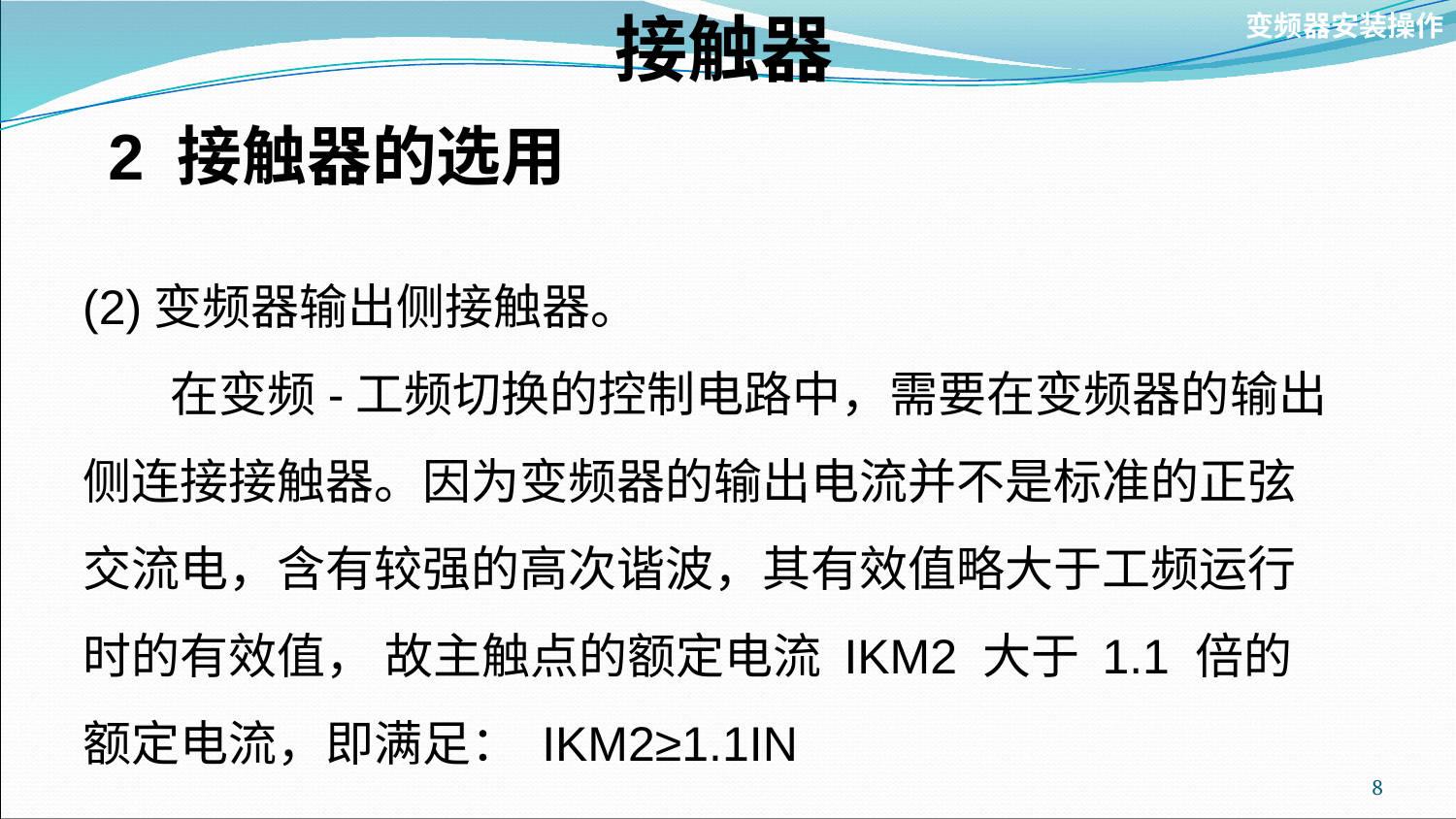

# 接触器
变频器安装操作
2 接触器的选用
(2)变频器输出侧接触器。
       在变频-工频切换的控制电路中，需要在变频器的输出侧连接接触器。因为变频器的输出电流并不是标准的正弦交流电，含有较强的高次谐波，其有效值略大于工频运行时的有效值， 故主触点的额定电流 IKM2 大于 1.1 倍的额定电流，即满足： IKM2≥1.1IN
8